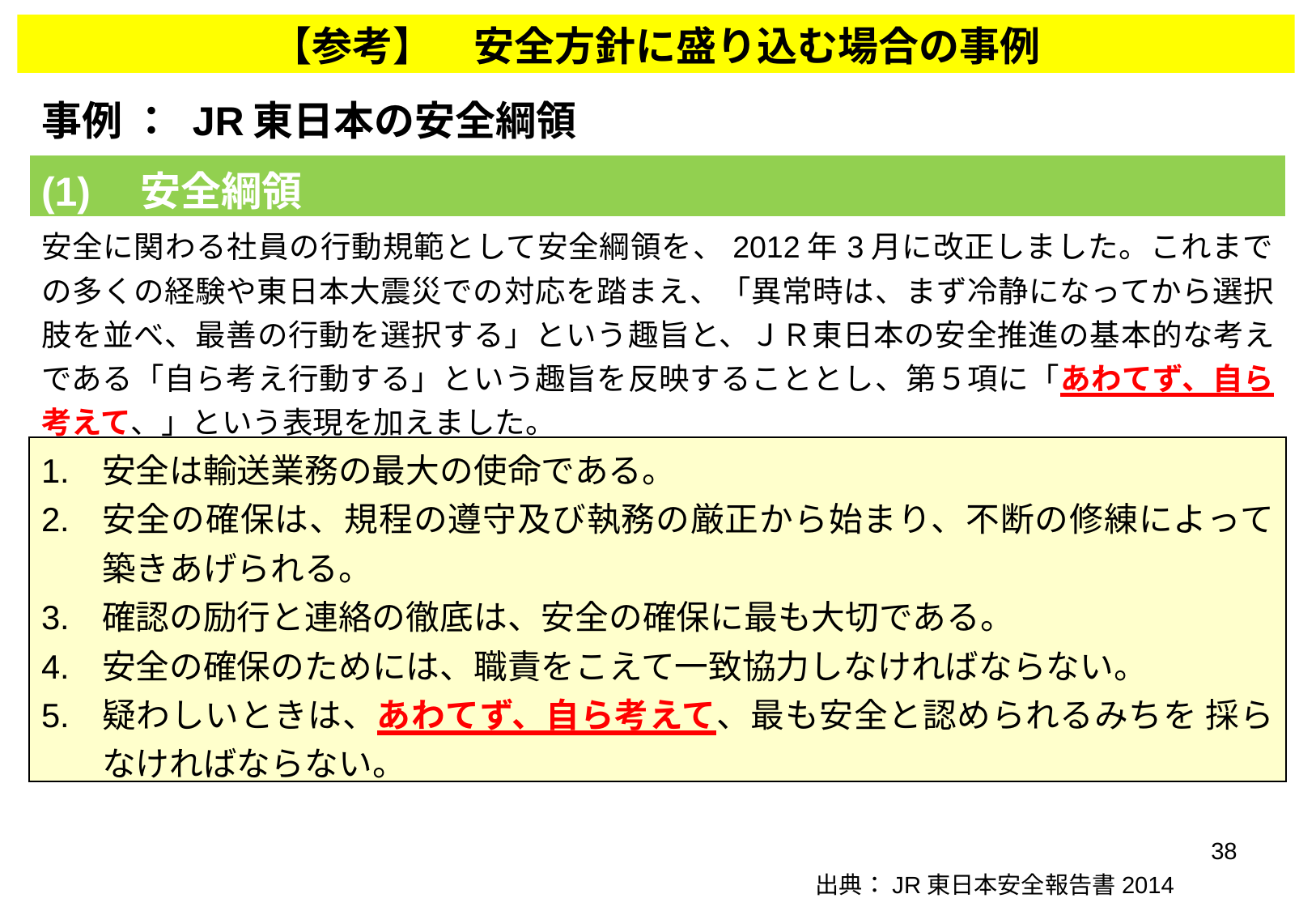

【参考】　安全方針に盛り込む場合の事例
| 事例 ： JR東日本の安全綱領 |
| --- |
| (1)　安全綱領 |
| 安全に関わる社員の行動規範として安全綱領を、2012年3月に改正しました。これまでの多くの経験や東日本大震災での対応を踏まえ、「異常時は、まず冷静になってから選択肢を並べ、最善の行動を選択する」という趣旨と、ＪＲ東日本の安全推進の基本的な考えである「自ら考え行動する」という趣旨を反映することとし、第５項に「あわてず、自ら考えて、」という表現を加えました。 |
| 安全は輸送業務の最大の使命である。 安全の確保は、規程の遵守及び執務の厳正から始まり、不断の修練によって築きあげられる。 確認の励行と連絡の徹底は、安全の確保に最も大切である。 安全の確保のためには、職責をこえて一致協力しなければならない。 疑わしいときは、あわてず、自ら考えて、最も安全と認められるみちを 採らなければならない。 |
38
出典：JR東日本安全報告書2014